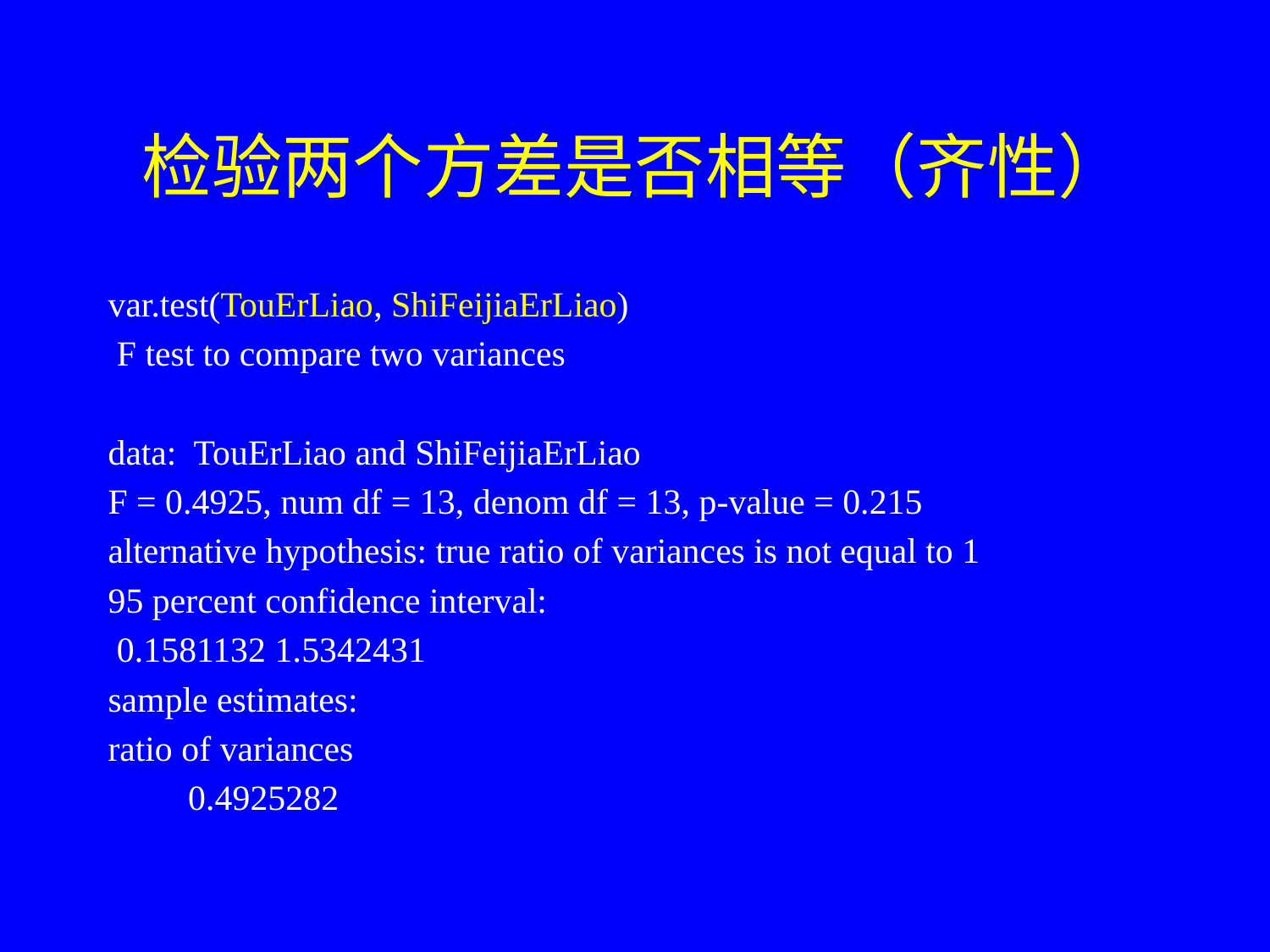

# 检验两个方差是否相等（齐性）
var.test(TouErLiao, ShiFeijiaErLiao)
 F test to compare two variances

data:  TouErLiao and ShiFeijiaErLiao
F = 0.4925, num df = 13, denom df = 13, p-value = 0.215
alternative hypothesis: true ratio of variances is not equal to 1
95 percent confidence interval:
 0.1581132 1.5342431
sample estimates:
ratio of variances
         0.4925282